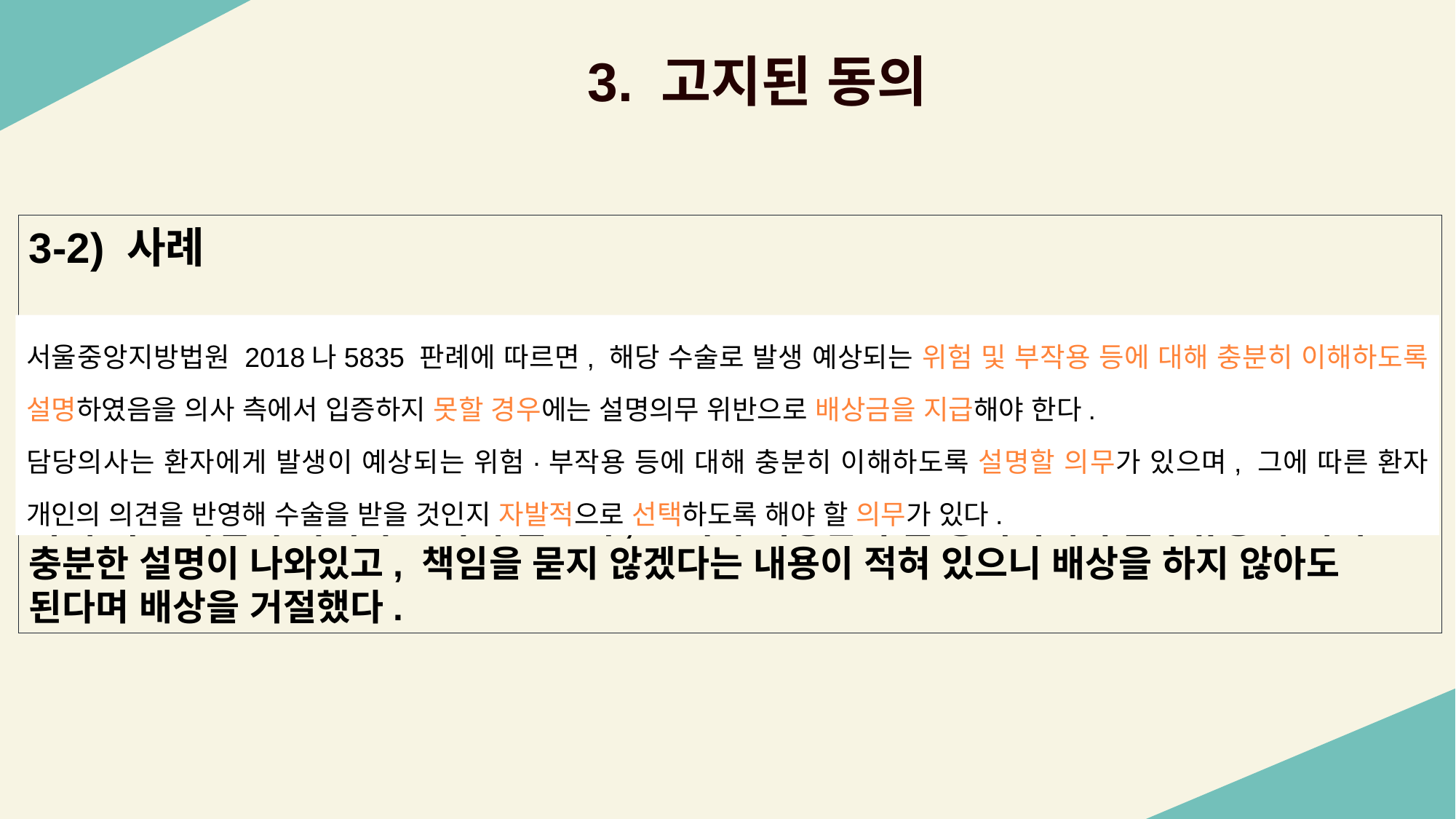

3. 고지된 동의
3-2) 사례

A씨 아버지께서 교통사고가 나 병원에 입원하게 되었다. 이후 허리나 다리 쪽의 수술이 필요하다는 이야기를 듣게 되었고 직장에서 바로 퇴근해서 온 A씨는 수술예정시간 10분 전에 급하게 5장의 동의서에 서명을 하게 돼서 제대로 읽지 못하고 서명을 하게 되었다. 그런데 아버지는 그 수술 후 오히려 한쪽다리를 저는 수술후유증을 앓게 되셨습니다. 병원 측에 의료 과실이 아니냐고 따져 물으니, A씨가 서명한 수술 동의서에 수술후유증에 대해 충분한 설명이 나와있고, 책임을 묻지 않겠다는 내용이 적혀 있으니 배상을 하지 않아도 된다며 배상을 거절했다.
서울중앙지방법원 2018나5835 판례에 따르면, 해당 수술로 발생 예상되는 위험 및 부작용 등에 대해 충분히 이해하도록 설명하였음을 의사 측에서 입증하지 못할 경우에는 설명의무 위반으로 배상금을 지급해야 한다.
담당의사는 환자에게 발생이 예상되는 위험·부작용 등에 대해 충분히 이해하도록 설명할 의무가 있으며, 그에 따른 환자 개인의 의견을 반영해 수술을 받을 것인지 자발적으로 선택하도록 해야 할 의무가 있다.